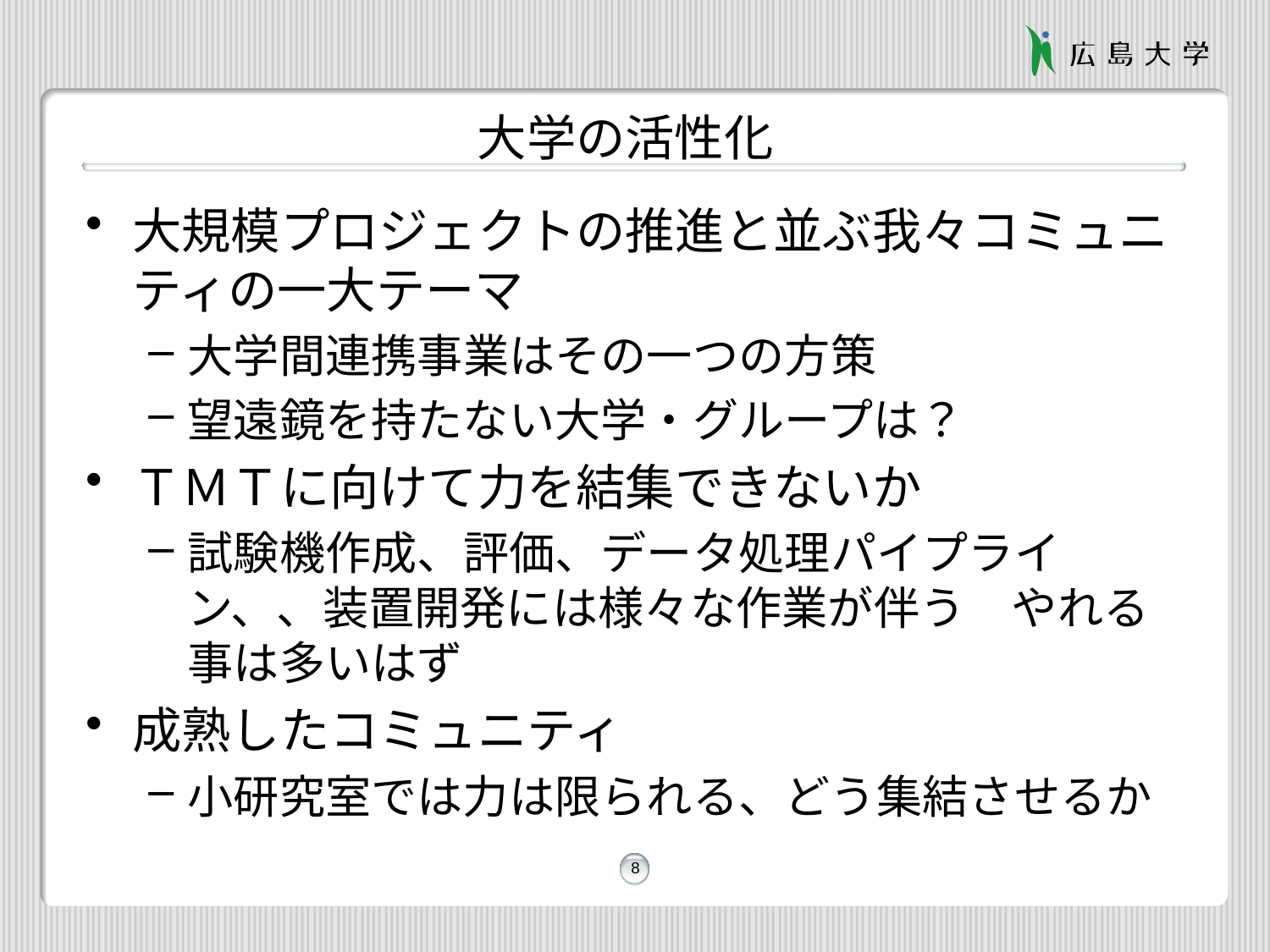

# 大学の活性化
大規模プロジェクトの推進と並ぶ我々コミュニティの一大テーマ
大学間連携事業はその一つの方策
望遠鏡を持たない大学・グループは？
ＴＭＴに向けて力を結集できないか
試験機作成、評価、データ処理パイプライン、、装置開発には様々な作業が伴う　やれる事は多いはず
成熟したコミュニティ
小研究室では力は限られる、どう集結させるか